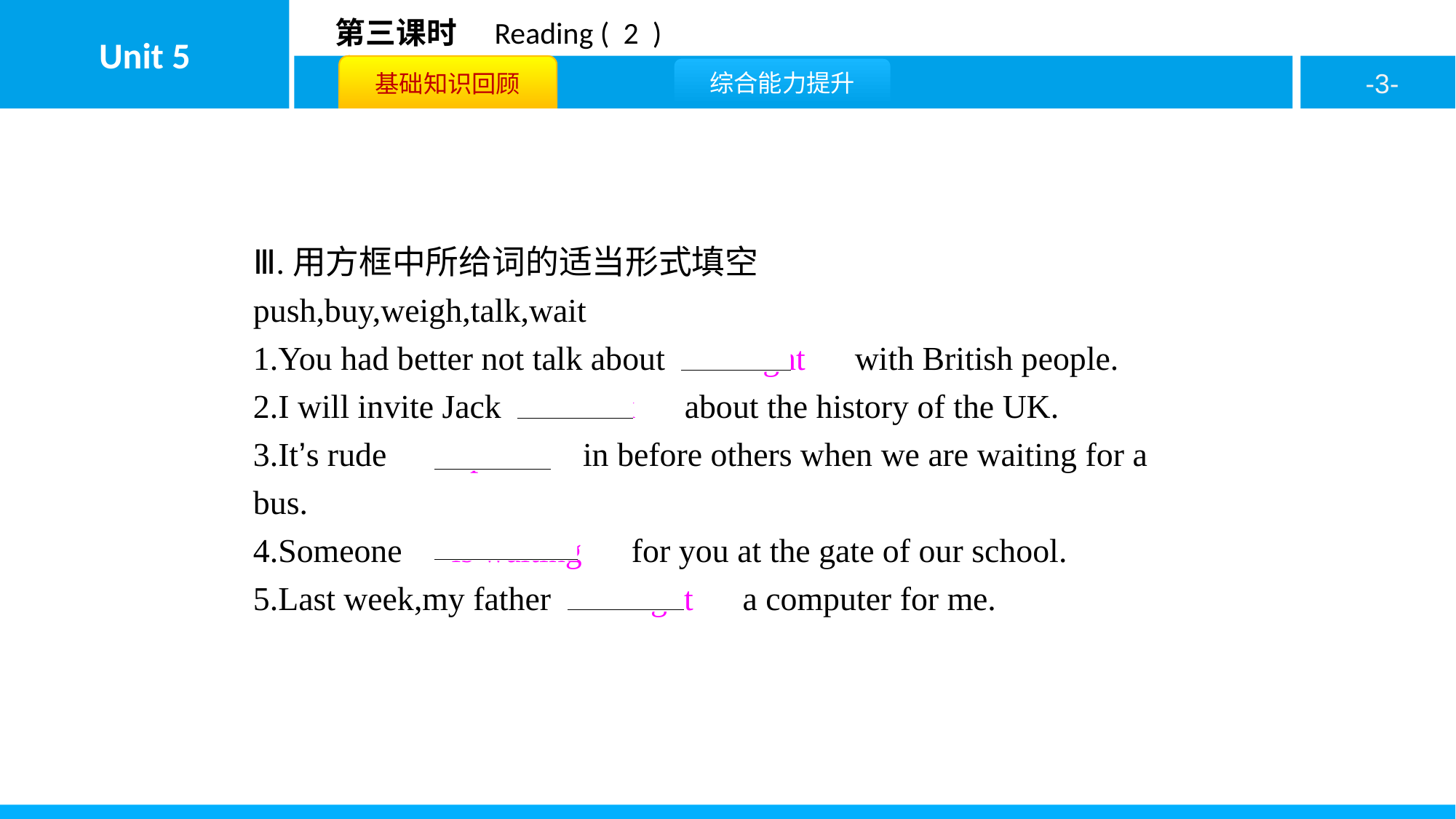

Ⅲ.用方框中所给词的适当形式填空
push,buy,weigh,talk,wait
1.You had better not talk about　weight　with British people.
2.I will invite Jack　to talk　about the history of the UK.
3.It’s rude　to push　in before others when we are waiting for a bus.
4.Someone　is waiting　for you at the gate of our school.
5.Last week,my father　bought　a computer for me.